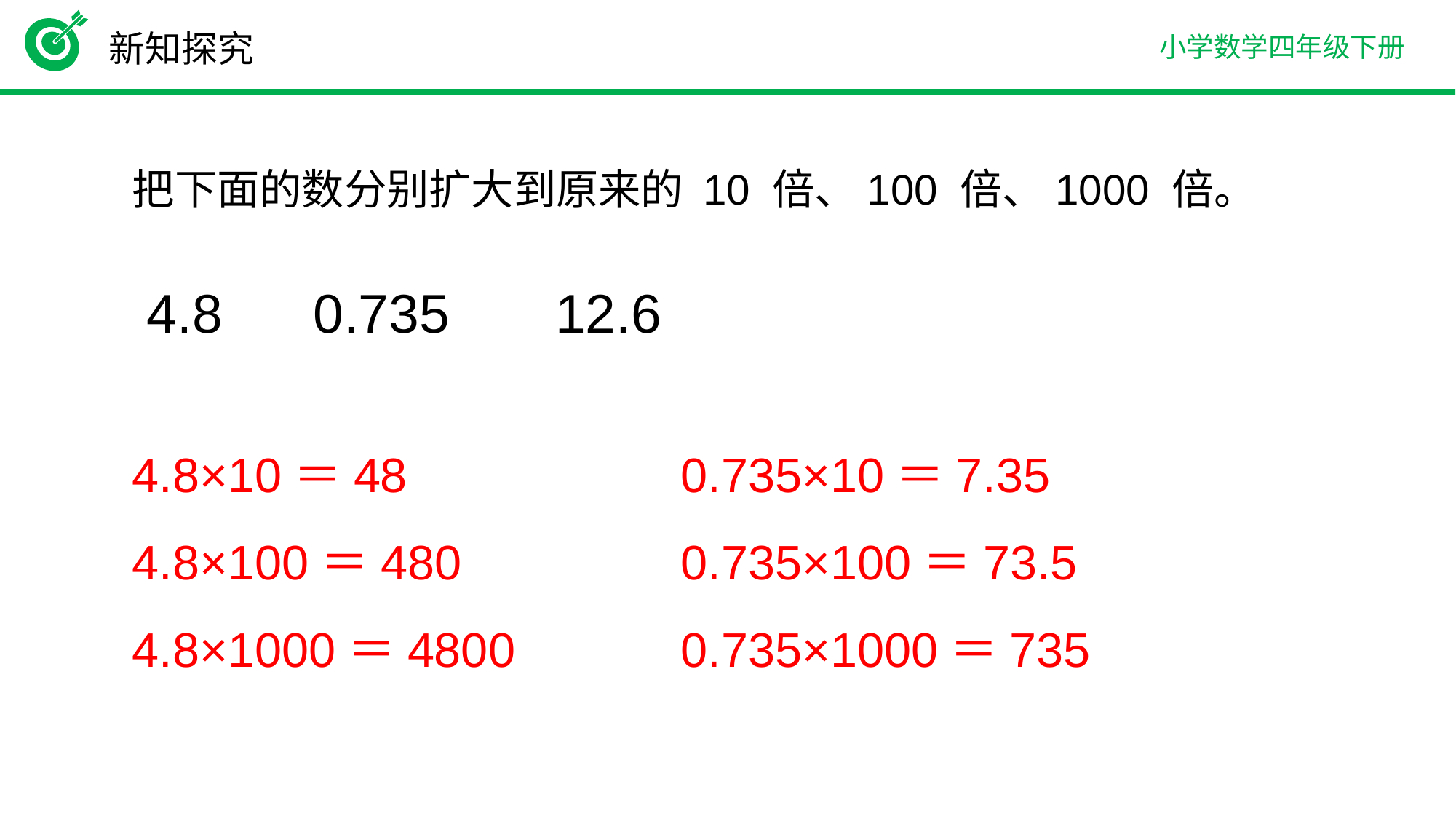

新知探究
把下面的数分别扩大到原来的 10 倍、100 倍、1000 倍。
4.8      0.735       12.6
4.8×10＝48
4.8×100＝480
4.8×1000＝4800
0.735×10＝7.35
0.735×100＝73.5
0.735×1000＝735